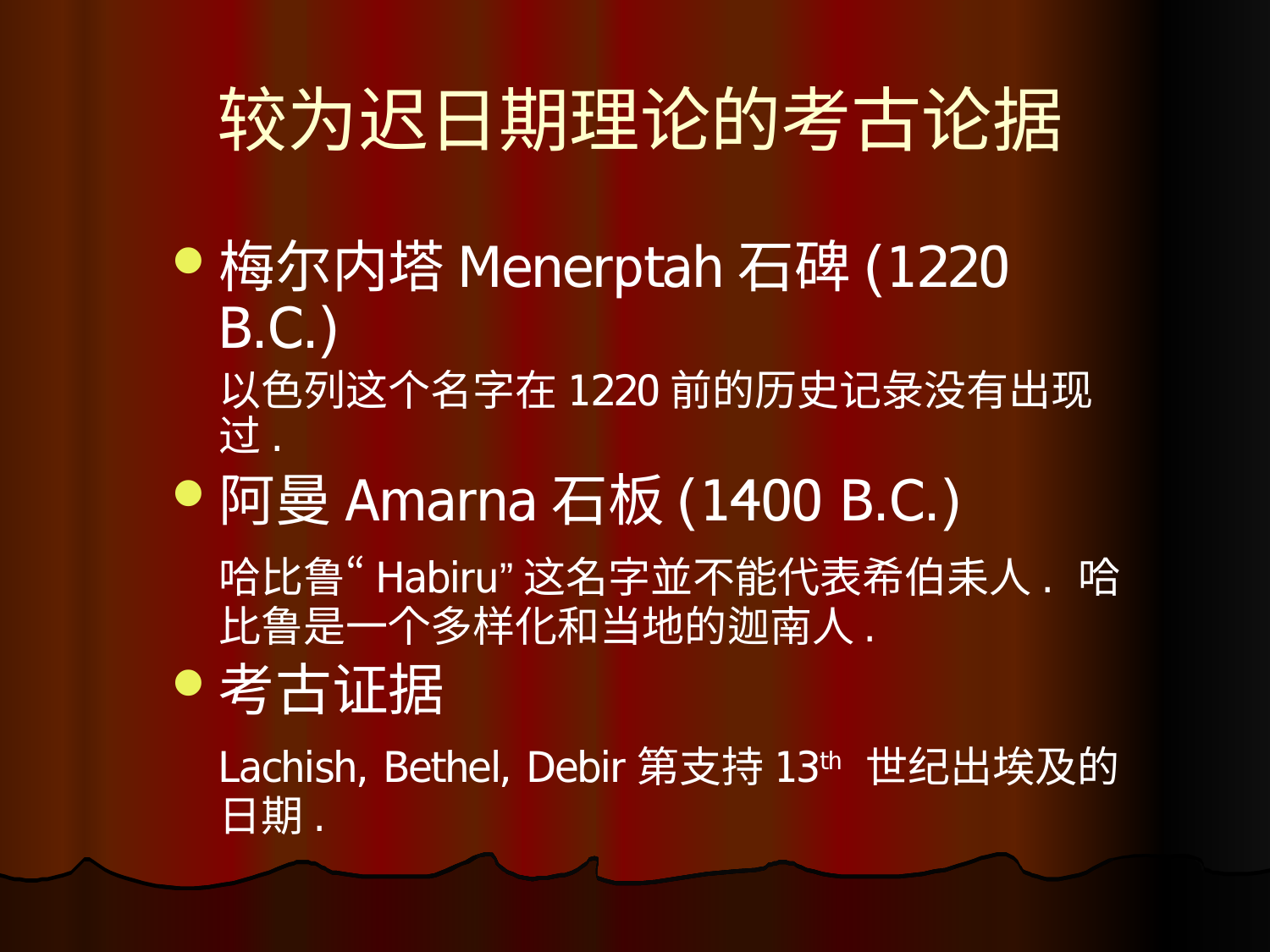

# 较为迟日期理论的考古论据
梅尔内塔Menerptah石碑(1220 B.C.)
	以色列这个名字在1220前的历史记彔没有出现过.
阿曼Amarna石板(1400 B.C.)
	哈比鲁“Habiru”这名字並不能代表希伯耒人. 哈比鲁是一个多样化和当地的迦南人.
考古证据
	Lachish, Bethel, Debir第支持13th 世纪出埃及的日期.